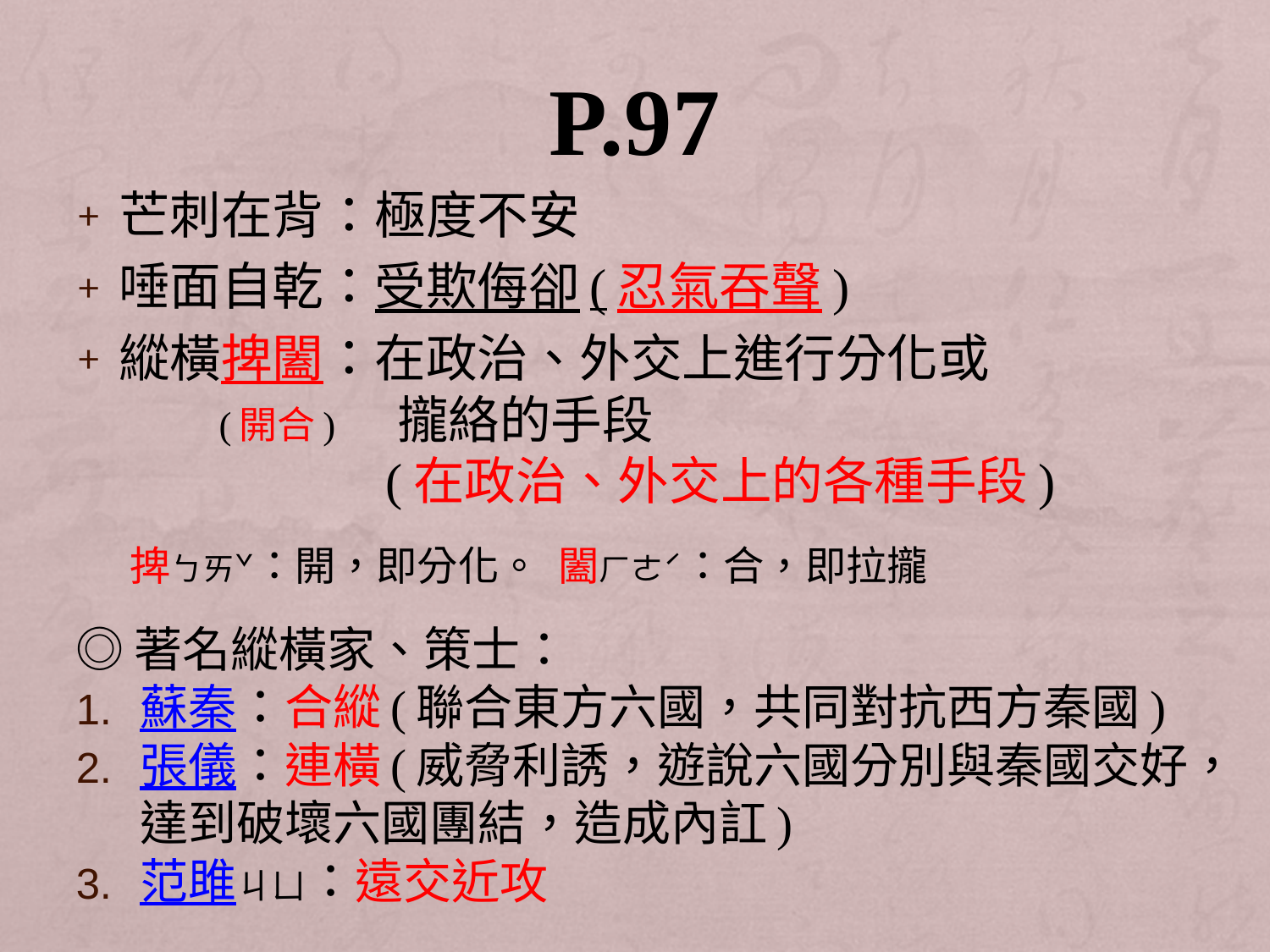

# P.97
芒刺在背：極度不安
唾面自乾：受欺侮卻(忍氣吞聲)
縱橫捭闔：在政治、外交上進行分化或
               (開合)    攏絡的手段
                        (在政治、外交上的各種手段)

     捭ㄅㄞˇ：開，即分化。  闔ㄏㄜˊ：合，即拉攏

◎著名縱橫家、策士：
蘇秦：合縱(聯合東方六國，共同對抗西方秦國)
張儀：連橫(威脅利誘，遊說六國分別與秦國交好，達到破壞六國團結，造成內訌)
范雎ㄐㄩ：遠交近攻